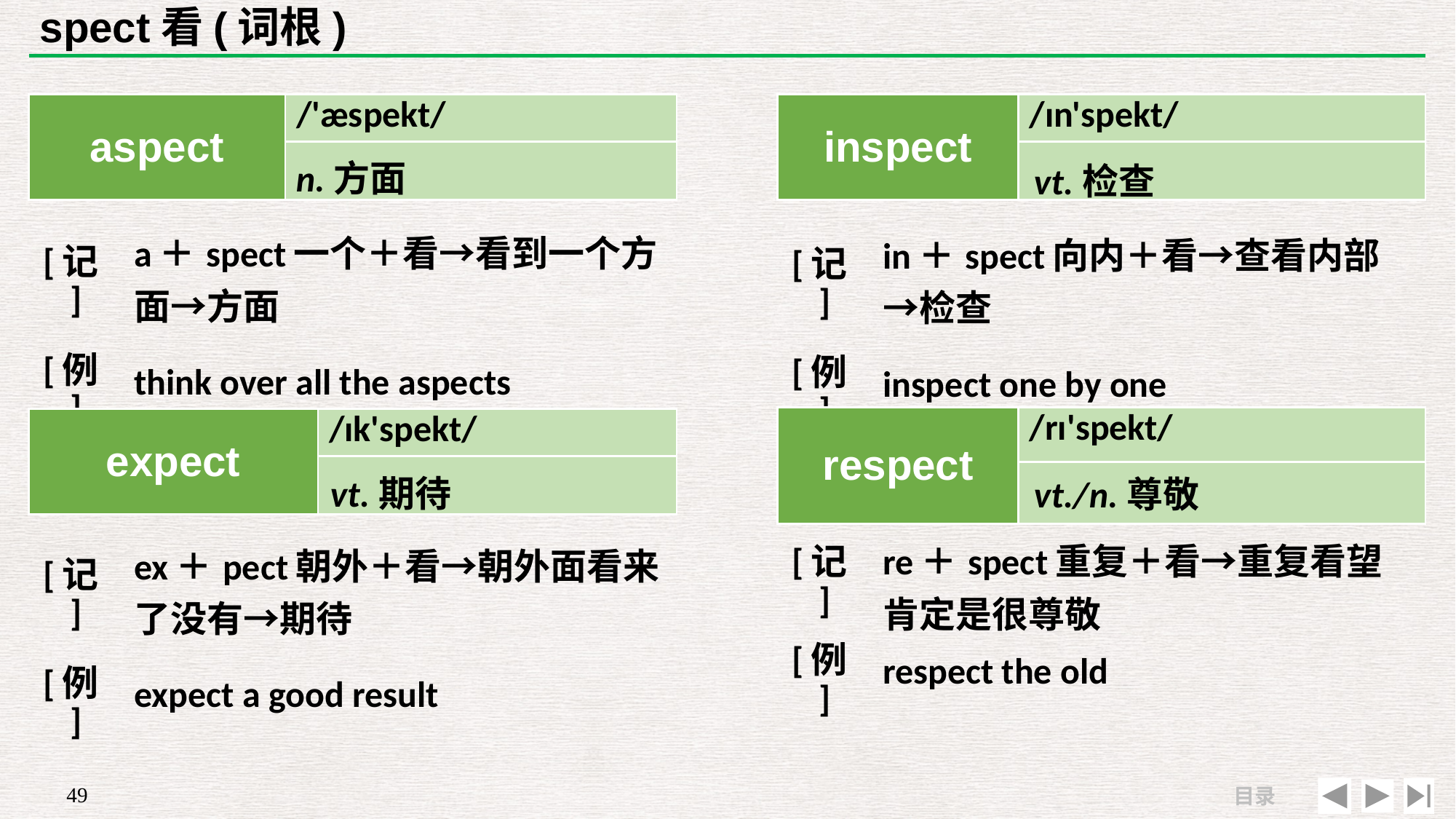

# spect看(词根)

| aspect | /'æspekt/ |
| --- | --- |
|  |  |
| inspect | /ɪn'spekt/ |
| --- | --- |
|  |  |
n.方面
vt.检查
| [记] | a＋spect一个＋看→看到一个方面→方面 |
| --- | --- |
| [例] | think over all the aspects |
| [记] | in＋spect向内＋看→查看内部→检查 |
| --- | --- |
| [例] | inspect one by one |
| respect | /rɪ'spekt/ |
| --- | --- |
|  |  |
| expect | /ɪk'spekt/ |
| --- | --- |
|  |  |
vt.期待
vt./n.尊敬
| [记] | re＋spect重复＋看→重复看望肯定是很尊敬 |
| --- | --- |
| [例] | respect the old |
| [记] | ex＋pect朝外＋看→朝外面看来了没有→期待 |
| --- | --- |
| [例] | expect a good result |